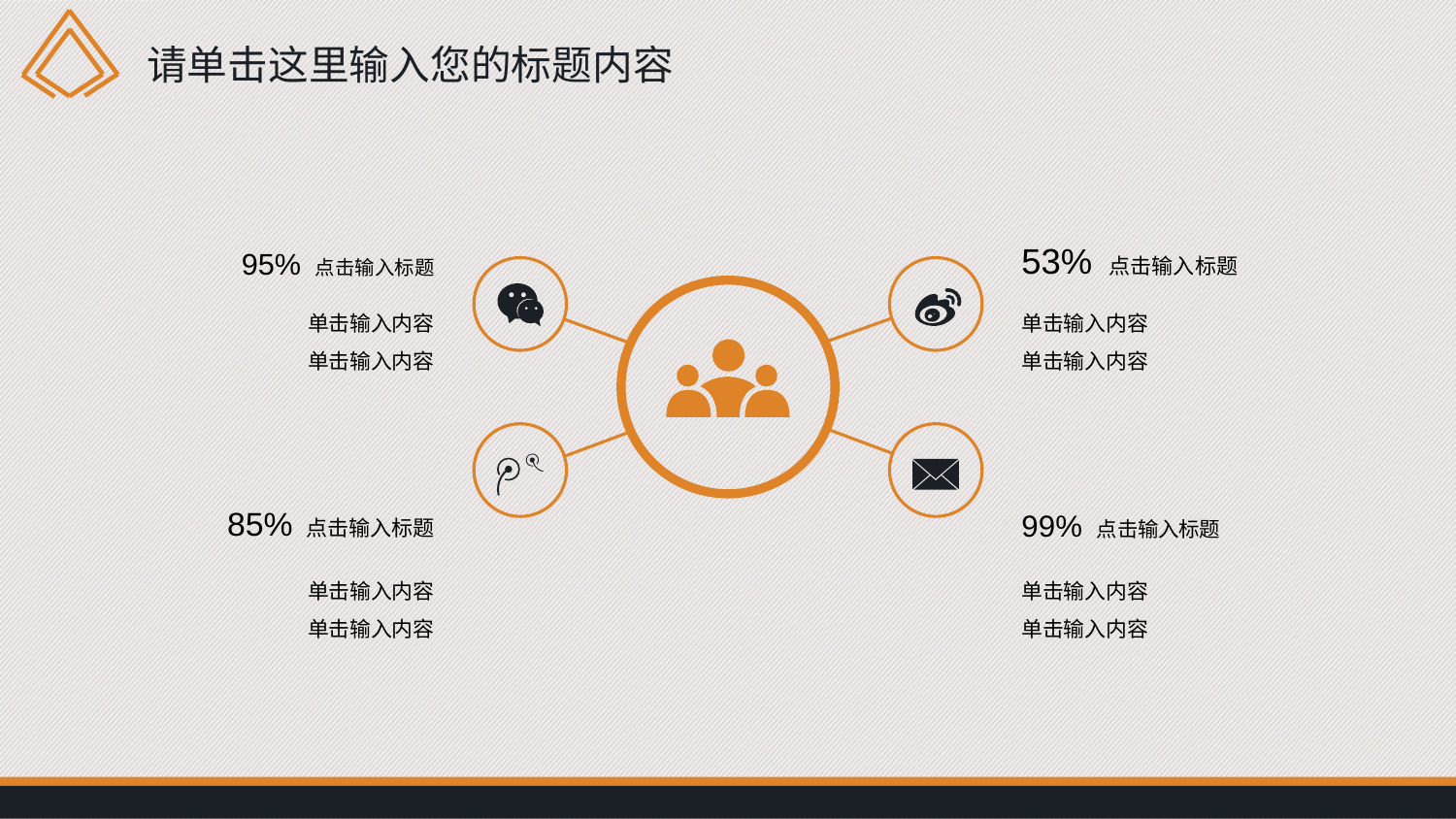

请单击这里输入您的标题内容
95% 点击输入标题
53% 点击输入标题

单击输入内容
单击输入内容
单击输入内容
单击输入内容

85% 点击输入标题
99% 点击输入标题
单击输入内容
单击输入内容
单击输入内容
单击输入内容